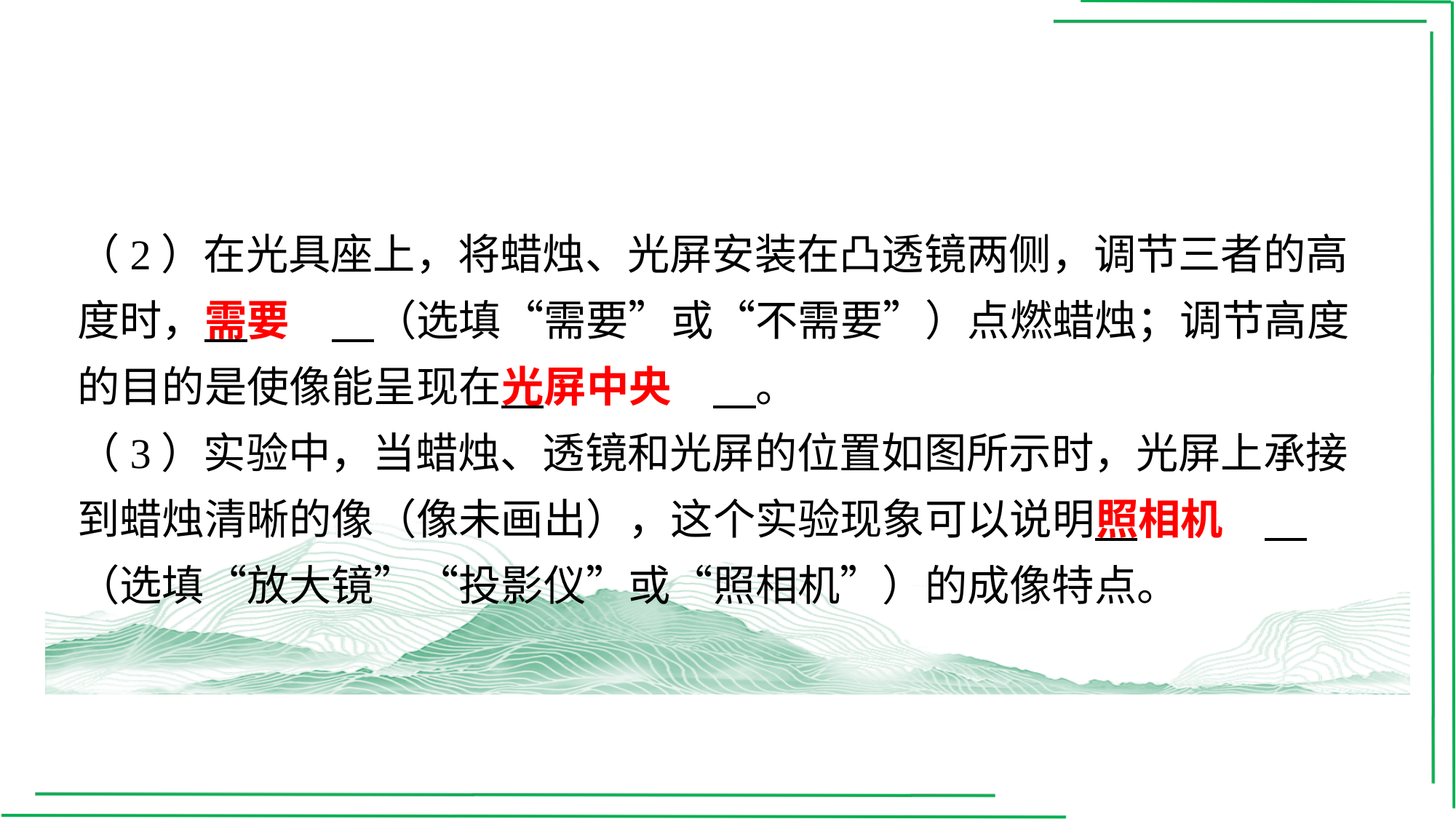

（2）在光具座上，将蜡烛、光屏安装在凸透镜两侧，调节三者的高度时， 　需要　⁠（选填“需要”或“不需要”）点燃蜡烛；调节高度的目的是使像能呈现在 　光屏中央　⁠。
（3）实验中，当蜡烛、透镜和光屏的位置如图所示时，光屏上承接到蜡烛清晰的像（像未画出），这个实验现象可以说明 　照相机　⁠（选填“放大镜”“投影仪”或“照相机”）的成像特点。
需要
光屏中央
照相机